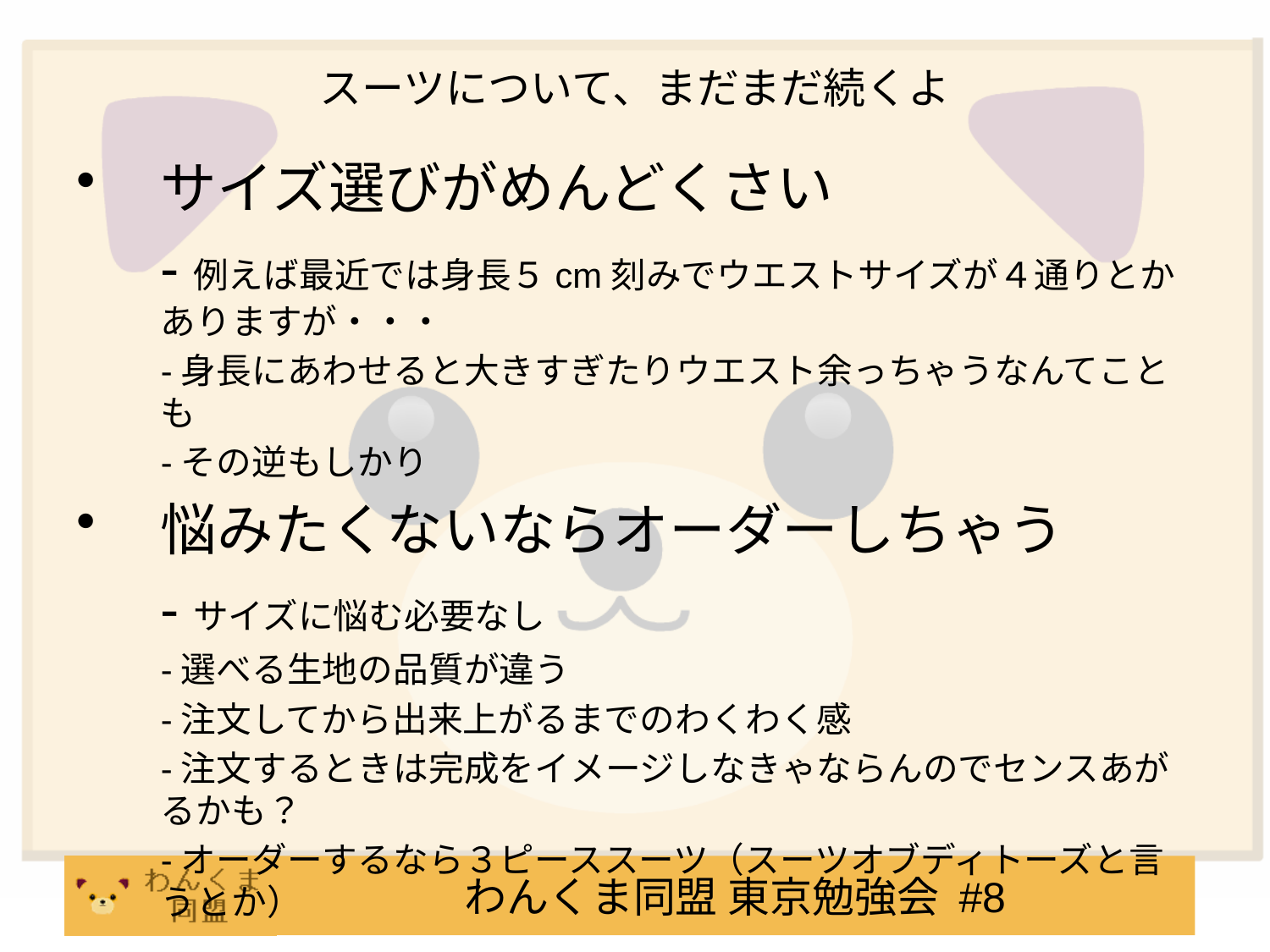

# スーツについて、まだまだ続くよ
サイズ選びがめんどくさい
	-例えば最近では身長５cm刻みでウエストサイズが４通りとかありますが・・・
	-身長にあわせると大きすぎたりウエスト余っちゃうなんてことも
	-その逆もしかり
悩みたくないならオーダーしちゃう
	-サイズに悩む必要なし
	-選べる生地の品質が違う
	-注文してから出来上がるまでのわくわく感
	-注文するときは完成をイメージしなきゃならんのでセンスあがるかも？
	-オーダーするなら３ピーススーツ（スーツオブディトーズと言うとか）